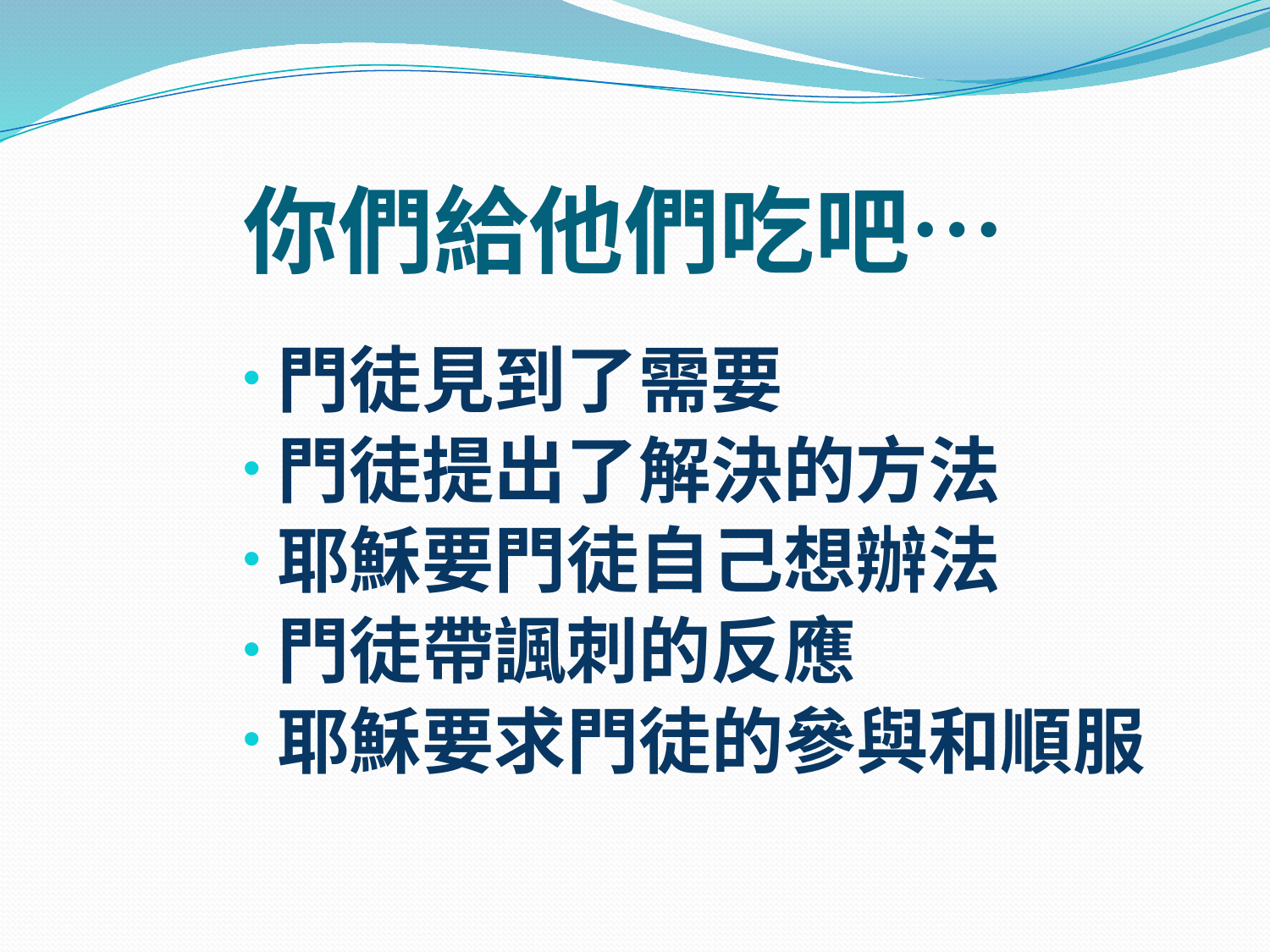

# 你們給他們吃吧…
門徒見到了需要
門徒提出了解決的方法
耶穌要門徒自己想辦法
門徒帶諷刺的反應
耶穌要求門徒的參與和順服